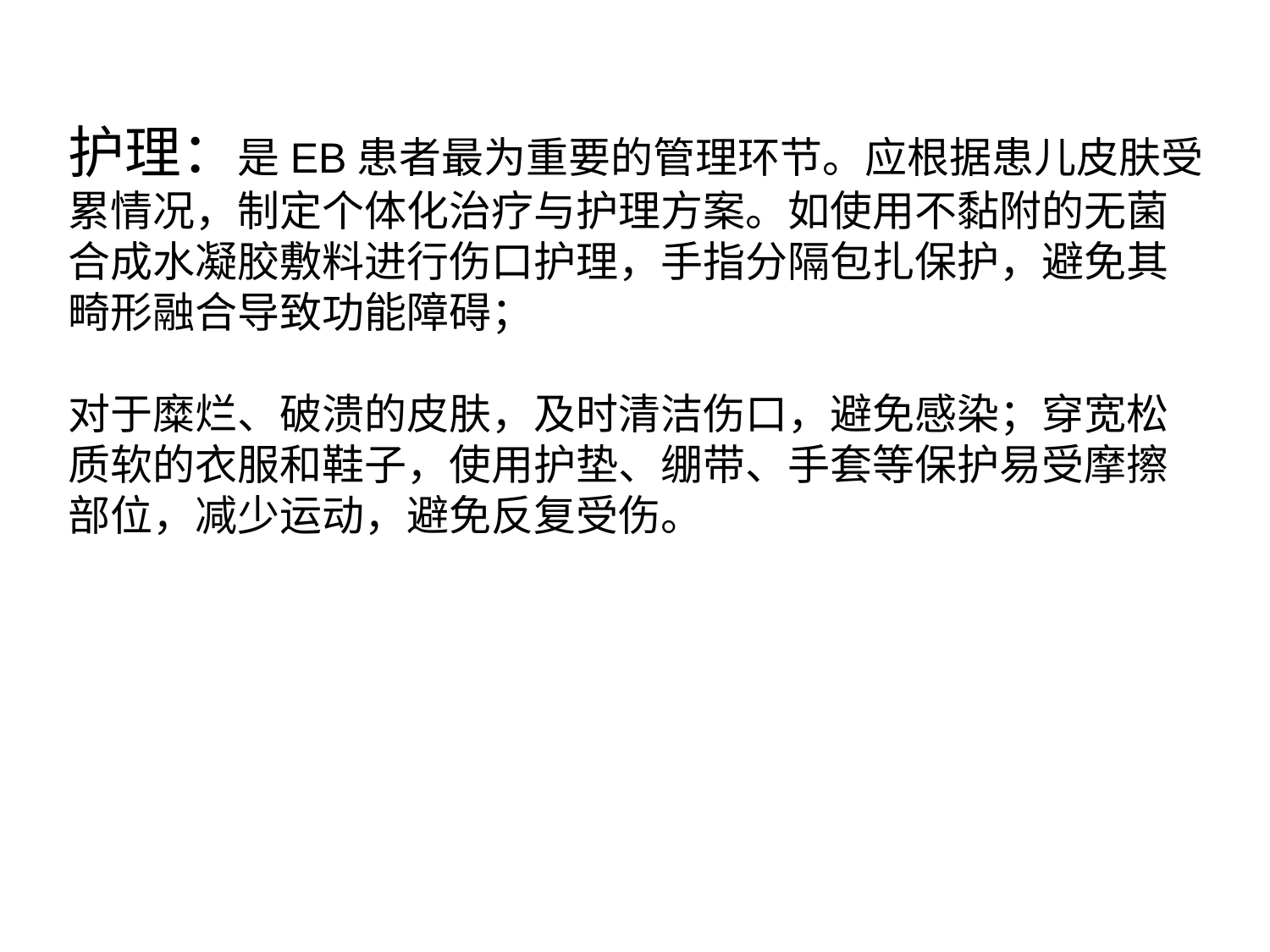

护理：是EB患者最为重要的管理环节。应根据患儿皮肤受累情况，制定个体化治疗与护理方案。如使用不黏附的无菌合成水凝胶敷料进行伤口护理，手指分隔包扎保护，避免其畸形融合导致功能障碍；

对于糜烂、破溃的皮肤，及时清洁伤口，避免感染；穿宽松质软的衣服和鞋子，使用护垫、绷带、手套等保护易受摩擦部位，减少运动，避免反复受伤。